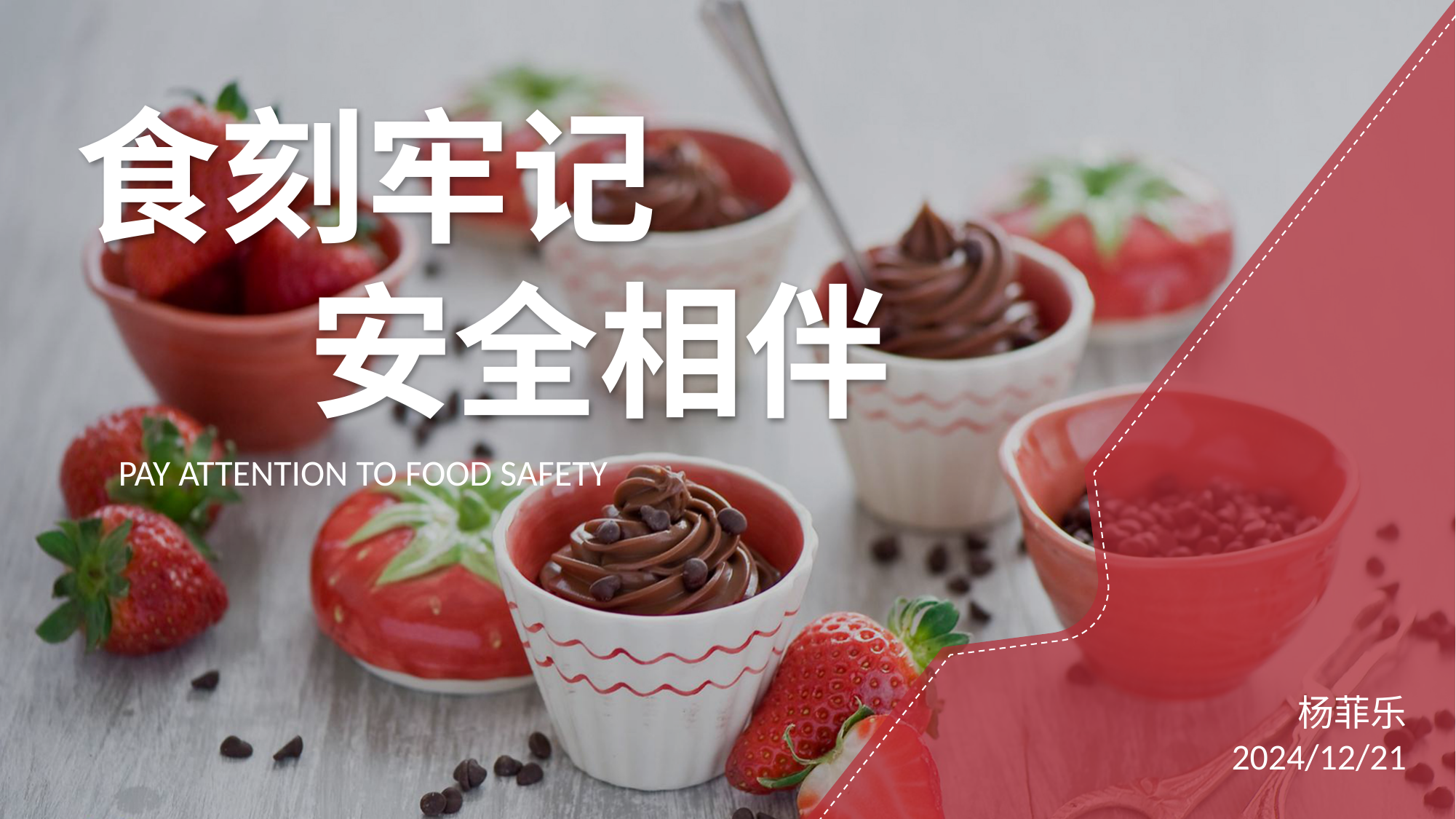

食刻牢记
      安全相伴
PAY ATTENTION TO FOOD SAFETY
杨菲乐
2024/12/21